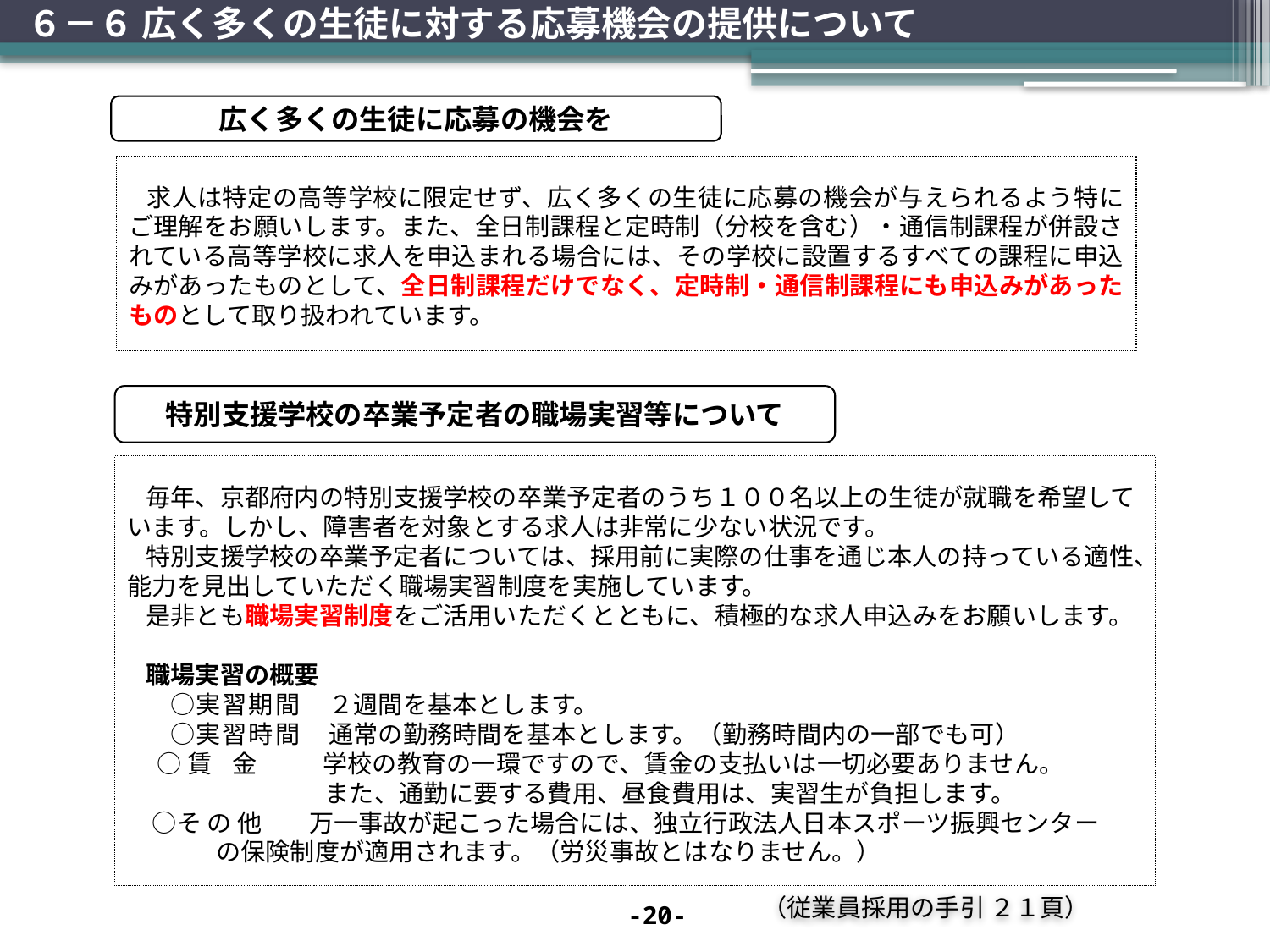

# ６－６ 広く多くの生徒に対する応募機会の提供について
広く多くの生徒に応募の機会を

求人は特定の高等学校に限定せず、広く多くの生徒に応募の機会が与えられるよう特にご理解をお願いします。また、全日制課程と定時制（分校を含む）・通信制課程が併設されている高等学校に求人を申込まれる場合には、その学校に設置するすべての課程に申込みがあったものとして、全日制課程だけでなく、定時制・通信制課程にも申込みがあったものとして取り扱われています。
特別支援学校の卒業予定者の職場実習等について

毎年、京都府内の特別支援学校の卒業予定者のうち１００名以上の生徒が就職を希望しています。しかし、障害者を対象とする求人は非常に少ない状況です。
特別支援学校の卒業予定者については、採用前に実際の仕事を通じ本人の持っている適性、能力を見出していただく職場実習制度を実施しています。
是非とも職場実習制度をご活用いただくとともに、積極的な求人申込みをお願いします。

職場実習の概要
　○実習期間　２週間を基本とします。
　○実習時間　通常の勤務時間を基本とします。（勤務時間内の一部でも可）
  ○賃金　学校の教育の一環ですので、賃金の支払いは一切必要ありません。
　　　　　　　 また、通勤に要する費用、昼食費用は、実習生が負担します。
　○その他　 万一事故が起こった場合には、独立行政法人日本スポーツ振興センター
               の保険制度が適用されます。（労災事故とはなりません。）

21
（従業員採用の手引 ２１頁）
-20-